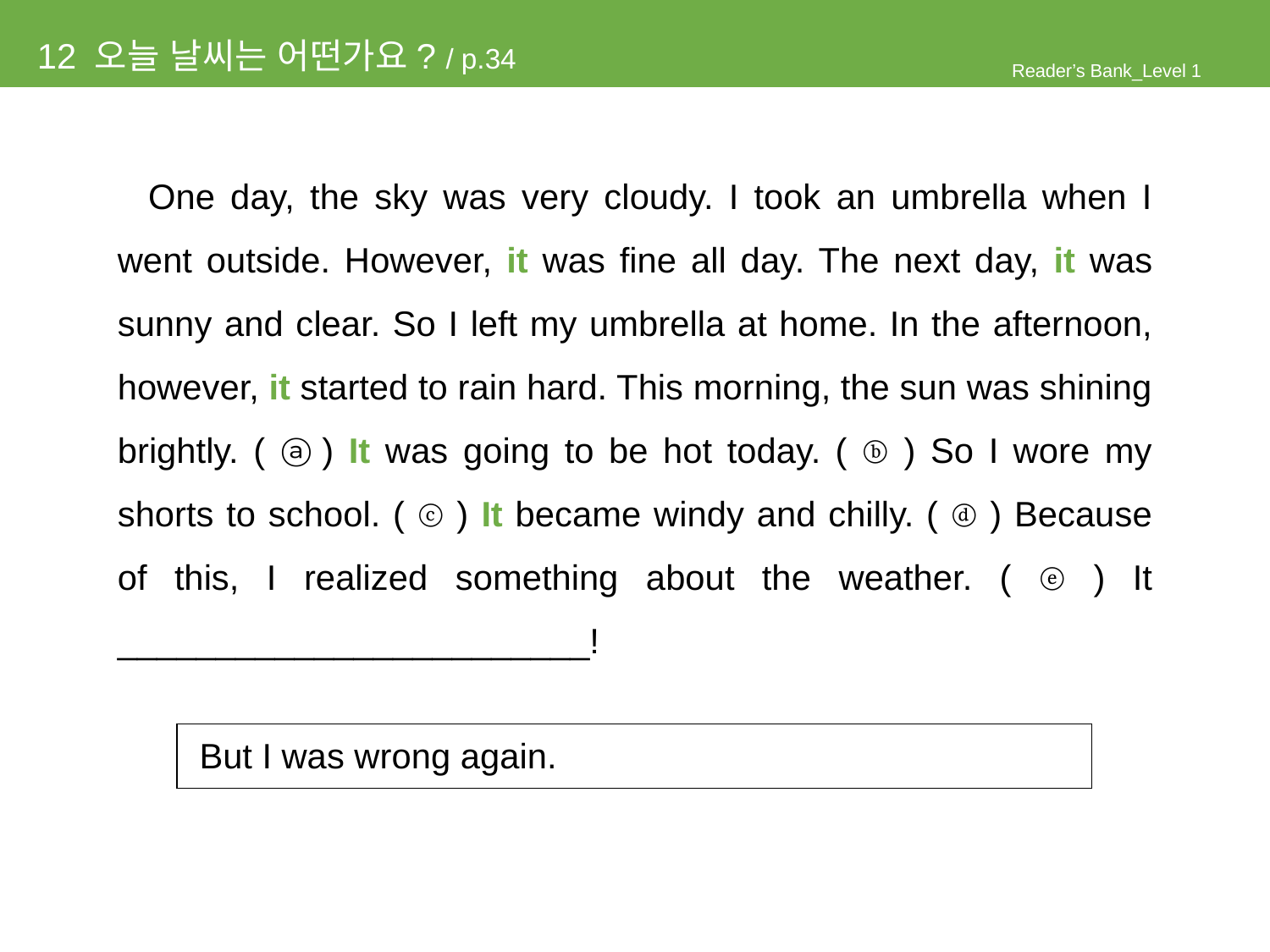

# 12 오늘 날씨는 어떤가요? / p.34
Reader’s Bank_Level 1

  One day, the sky was very cloudy. I took an umbrella when I went outside. However, it was fine all day. The next day, it was sunny and clear. So I left my umbrella at home. In the afternoon, however, it started to rain hard. This morning, the sun was shining brightly. ( ⓐ ) It was going to be hot today. ( ⓑ ) So I wore my shorts to school. ( ⓒ ) It became windy and chilly. ( ⓓ ) Because of this, I realized something about the weather. ( ⓔ ) It ________________________!
| But I was wrong again. |
| --- |